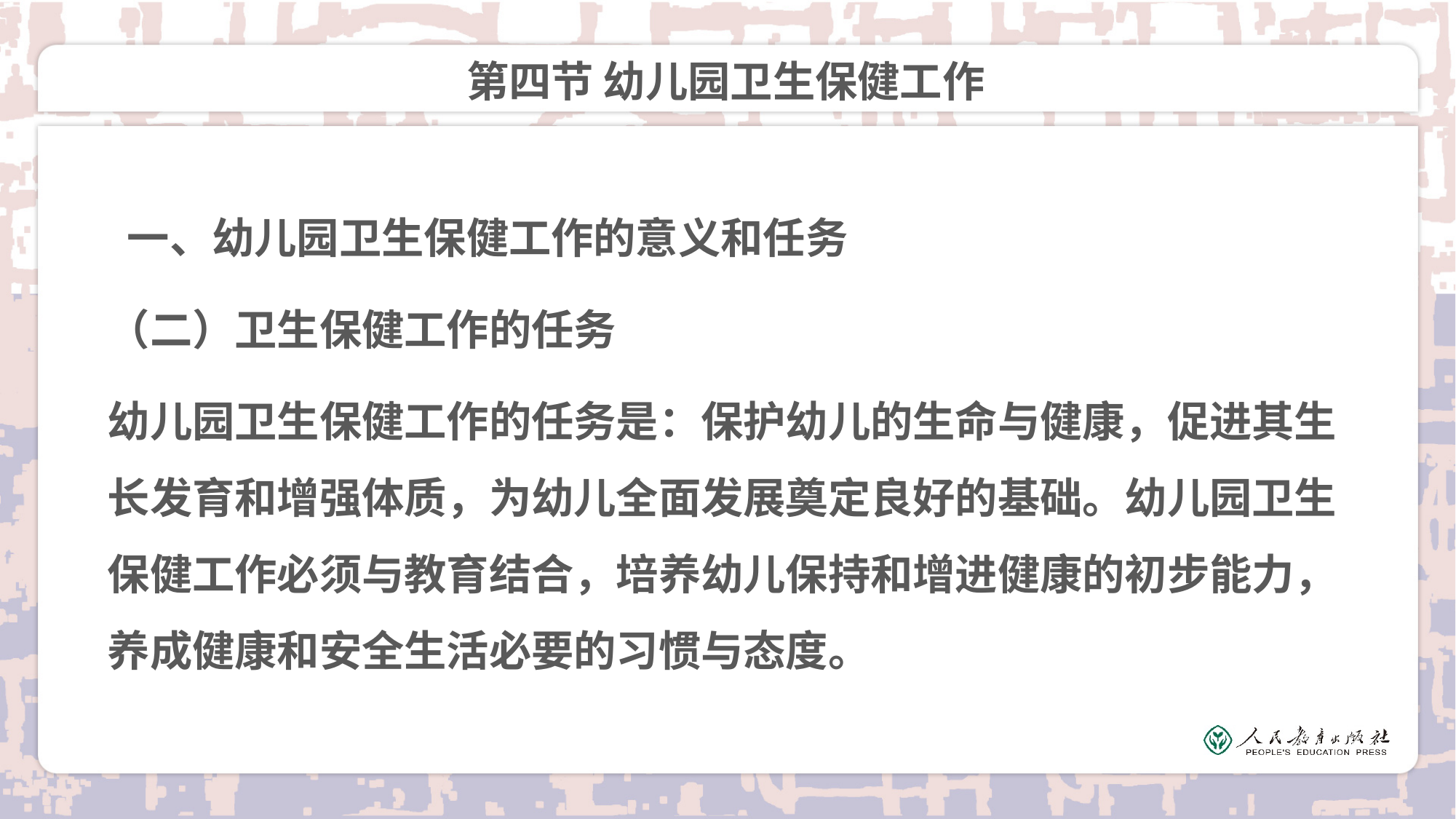

# 第四节 幼儿园卫生保健工作
 一、幼儿园卫生保健工作的意义和任务
（二）卫生保健工作的任务
幼儿园卫生保健工作的任务是：保护幼儿的生命与健康，促进其生长发育和增强体质，为幼儿全面发展奠定良好的基础。幼儿园卫生保健工作必须与教育结合，培养幼儿保持和增进健康的初步能力，养成健康和安全生活必要的习惯与态度。